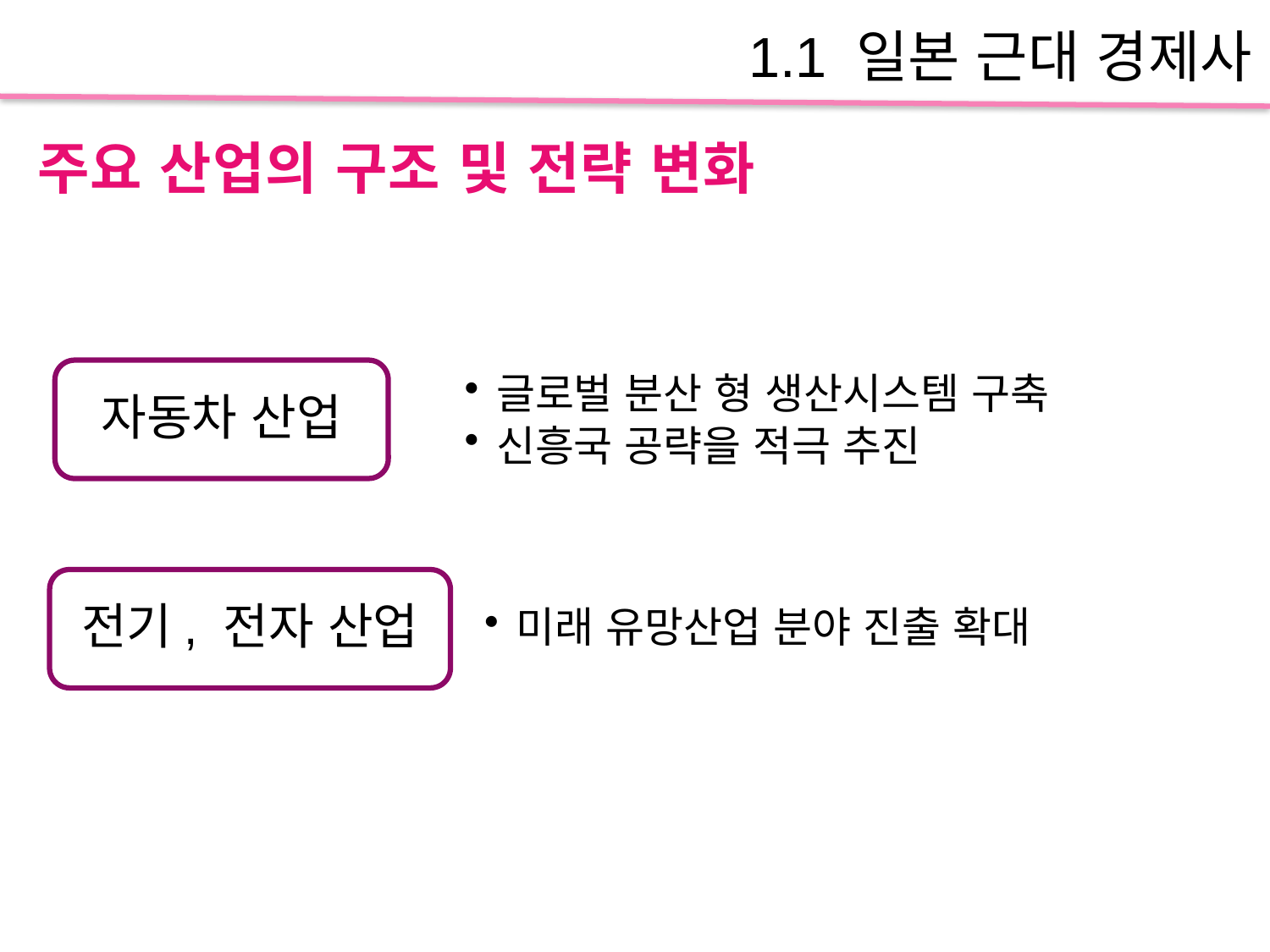

1.1 일본 근대 경제사
주요 산업의 구조 및 전략 변화
글로벌 분산 형 생산시스템 구축
신흥국 공략을 적극 추진
자동차 산업
미래 유망산업 분야 진출 확대
전기, 전자 산업